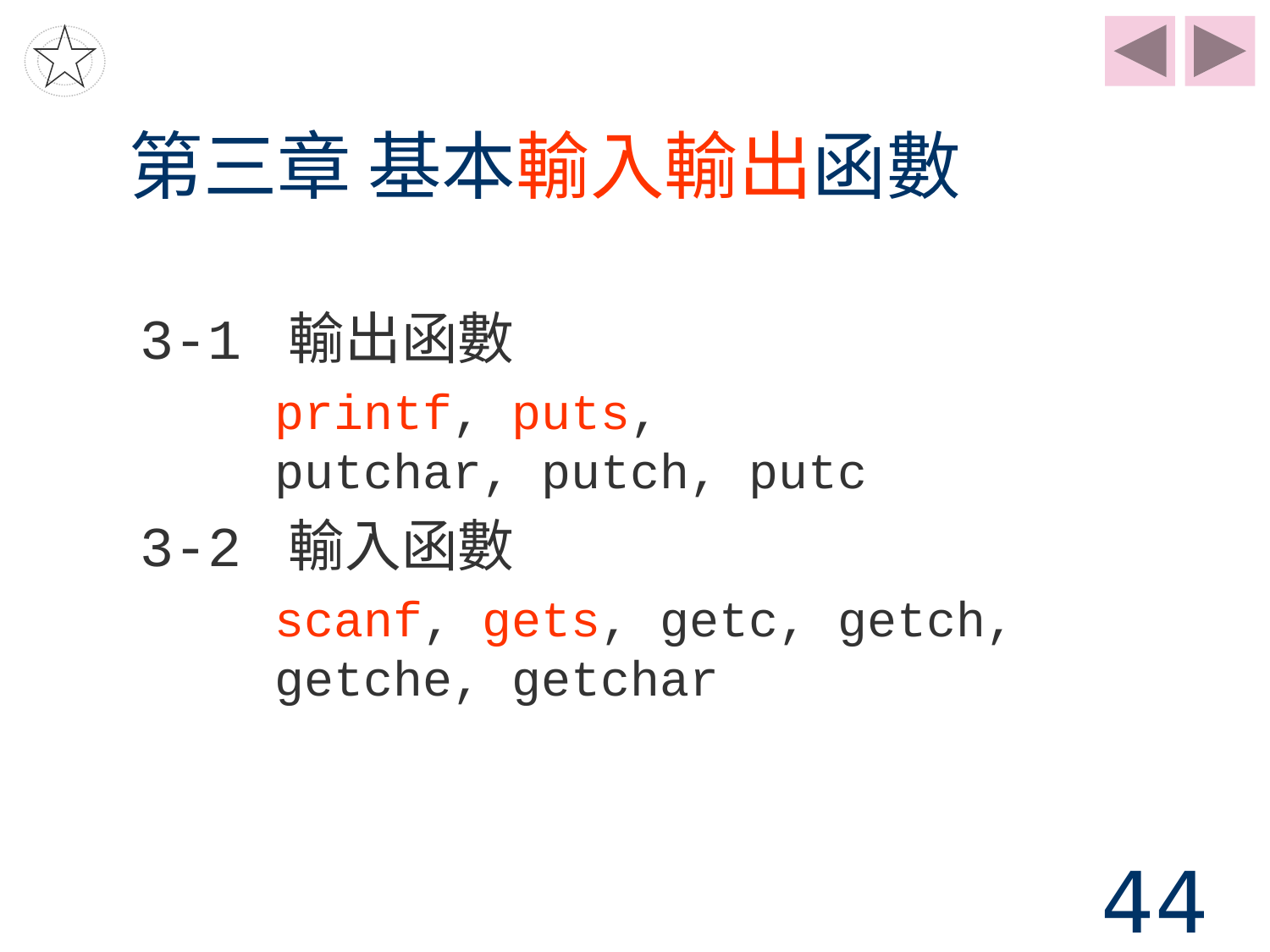

# 第三章 基本輸入輸出函數
3-1 輸出函數
printf, puts,
putchar, putch, putc
3-2 輸入函數
scanf, gets, getc, getch, getche, getchar
44